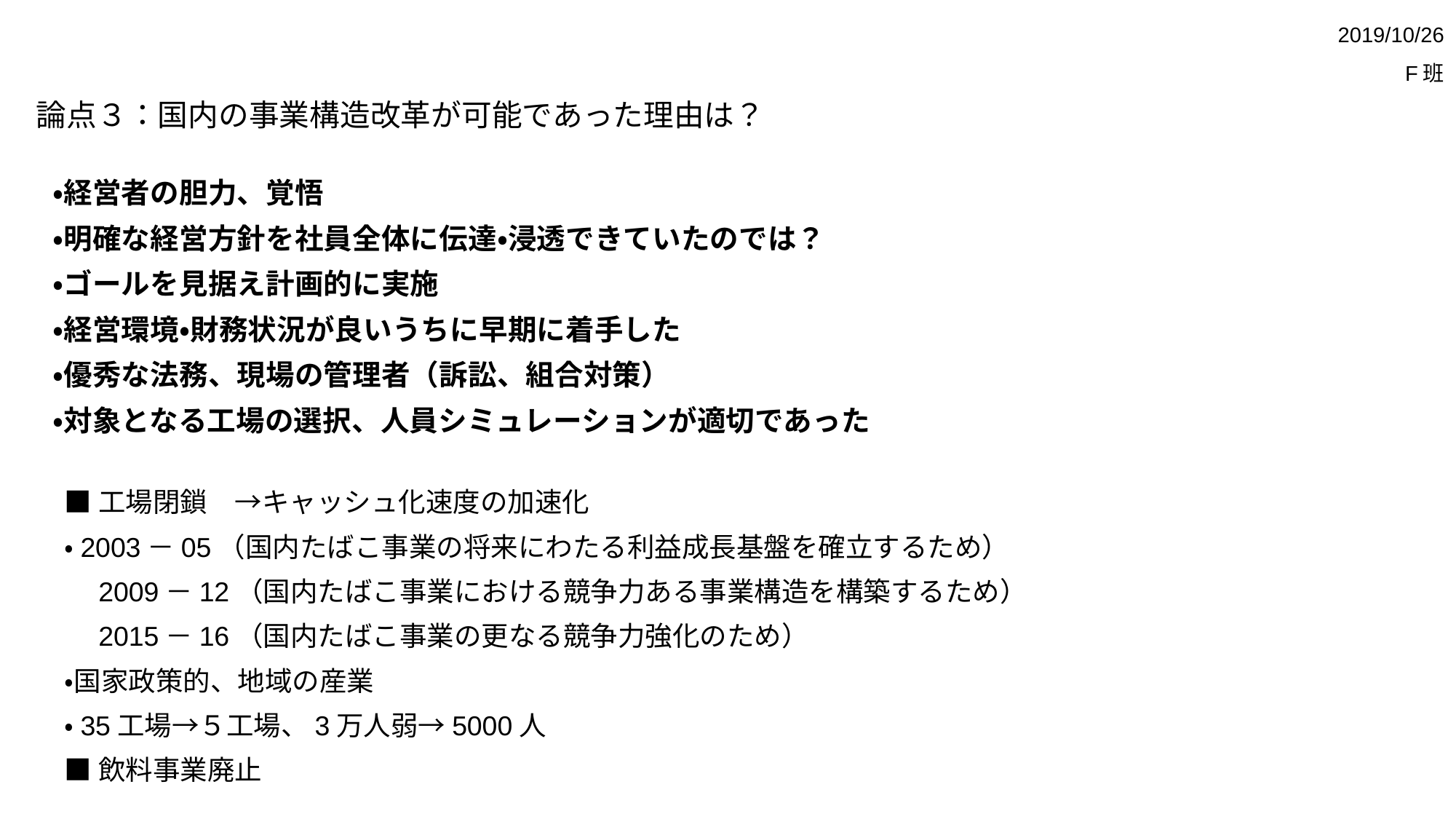

2019/10/26
F班
論点３：国内の事業構造改革が可能であった理由は？
・経営者の胆力、覚悟
・明確な経営方針を社員全体に伝達・浸透できていたのでは？
・ゴールを見据え計画的に実施
・経営環境・財務状況が良いうちに早期に着手した
・優秀な法務、現場の管理者（訴訟、組合対策）
・対象となる工場の選択、人員シミュレーションが適切であった
■工場閉鎖　→キャッシュ化速度の加速化
・2003－05（国内たばこ事業の将来にわたる利益成長基盤を確立するため）
　2009－12（国内たばこ事業における競争力ある事業構造を構築するため）
　2015－16（国内たばこ事業の更なる競争力強化のため）
・国家政策的、地域の産業
・35工場→５工場、3万人弱→5000人
■飲料事業廃止